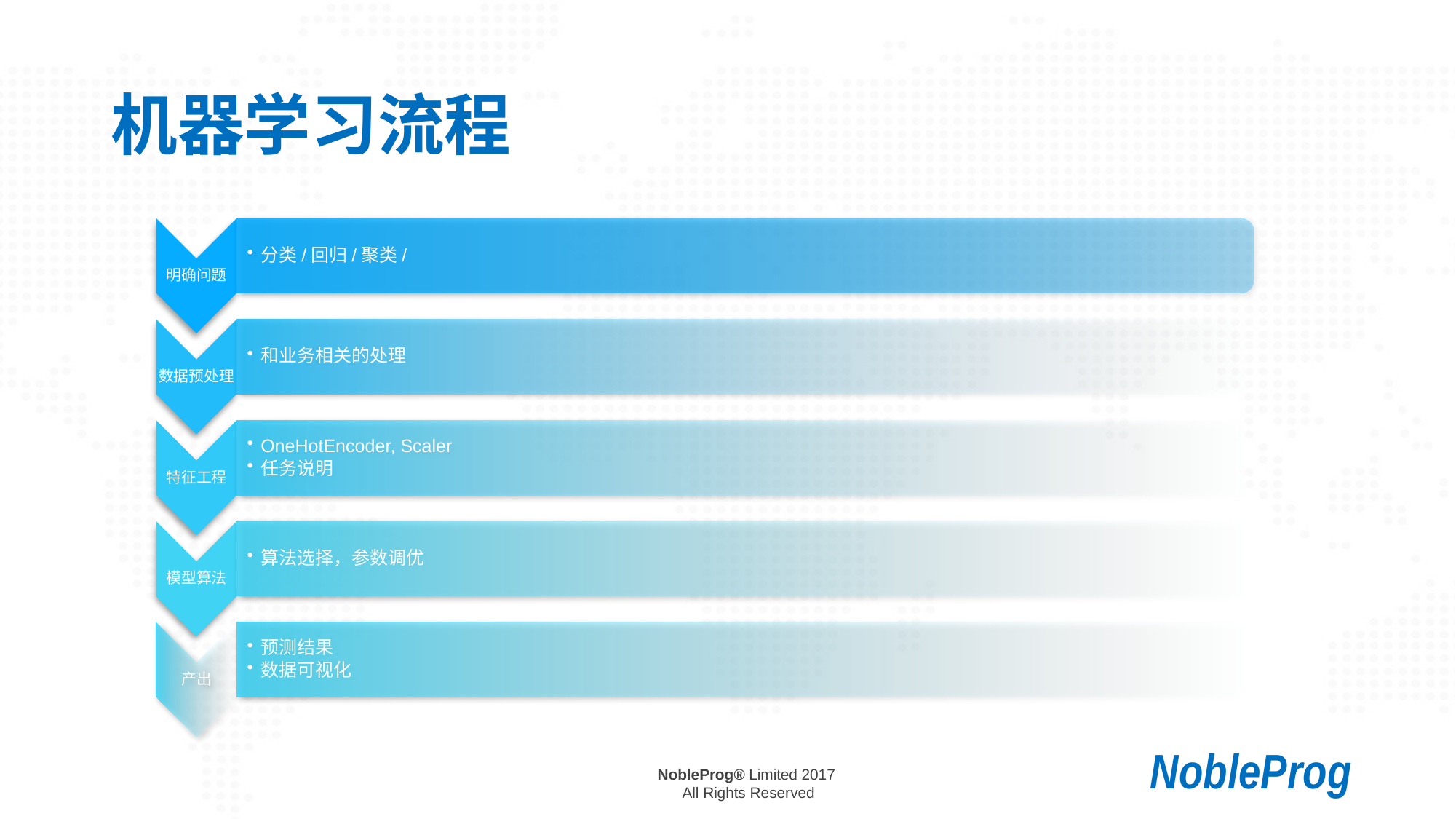

# 机器学习流程
明确问题
分类/回归/聚类/
数据预处理
和业务相关的处理
特征工程
OneHotEncoder, Scaler
任务说明
模型算法
算法选择，参数调优
产出
预测结果
数据可视化